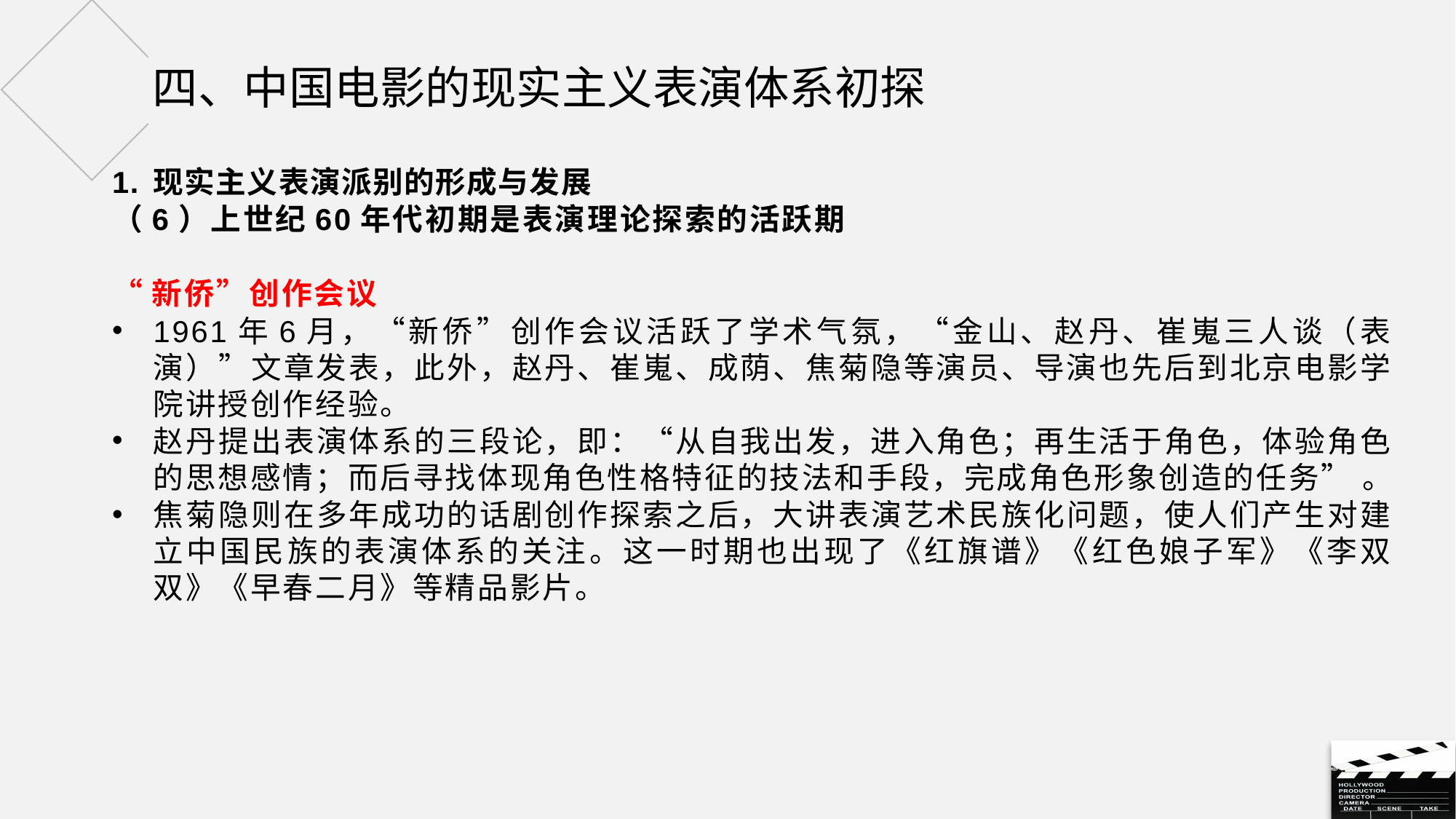

# 四、中国电影的现实主义表演体系初探
现实主义表演派别的形成与发展
（6）上世纪60年代初期是表演理论探索的活跃期

“新侨”创作会议
1961年6月，“新侨”创作会议活跃了学术气氛，“金山、赵丹、崔嵬三人谈（表演）”文章发表，此外，赵丹、崔嵬、成荫、焦菊隐等演员、导演也先后到北京电影学院讲授创作经验。
赵丹提出表演体系的三段论，即：“从自我出发，进入角色；再生活于角色，体验角色的思想感情；而后寻找体现角色性格特征的技法和手段，完成角色形象创造的任务” 。
焦菊隐则在多年成功的话剧创作探索之后，大讲表演艺术民族化问题，使人们产生对建立中国民族的表演体系的关注。这一时期也出现了《红旗谱》《红色娘子军》《李双双》《早春二月》等精品影片。